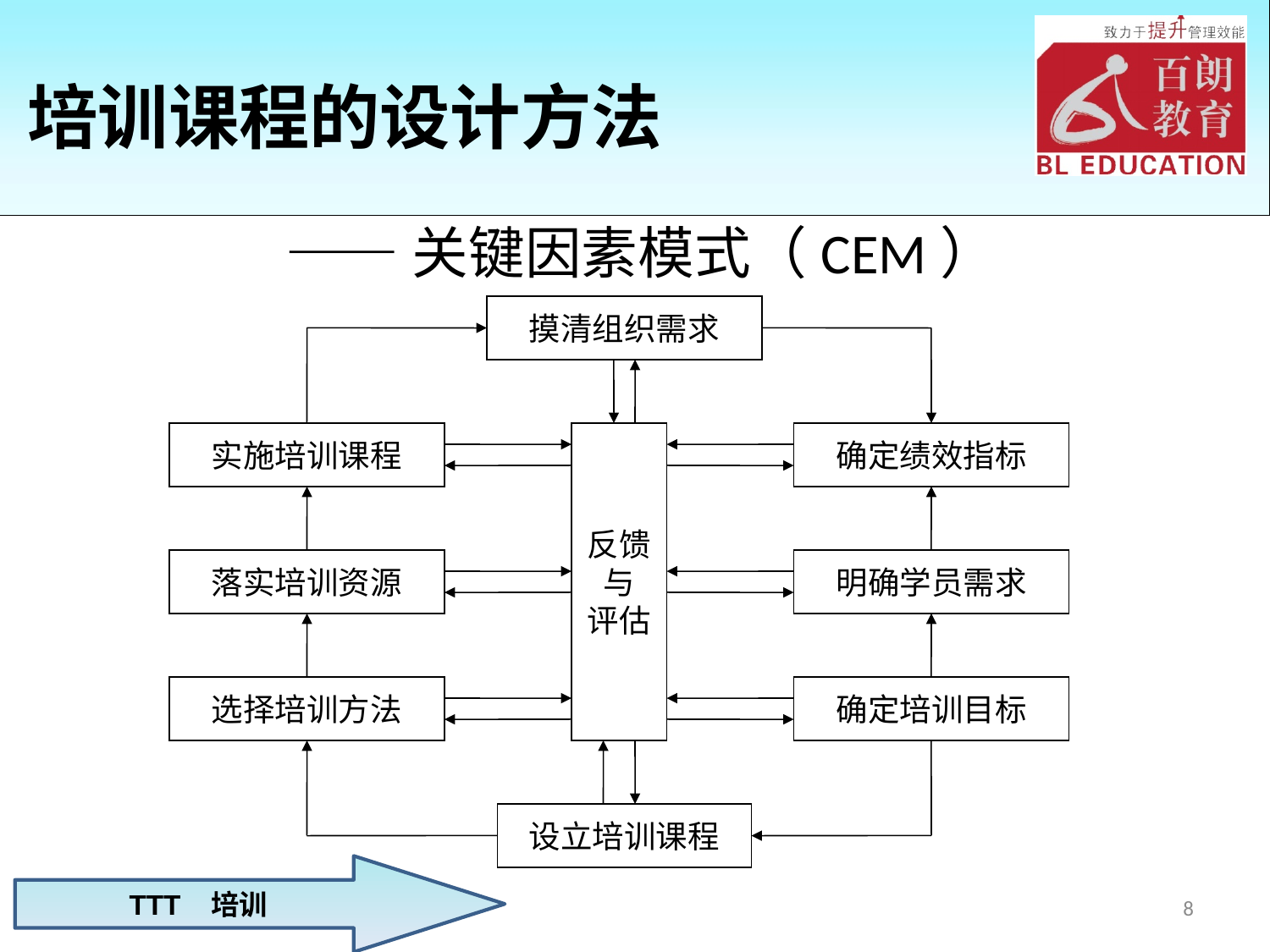

# 培训课程的设计方法
 ——关键因素模式（CEM）
摸清组织需求

实施培训课程
反馈
与
评估
确定绩效指标

落实培训资源
明确学员需求

选择培训方法
确定培训目标

设立培训课程

8